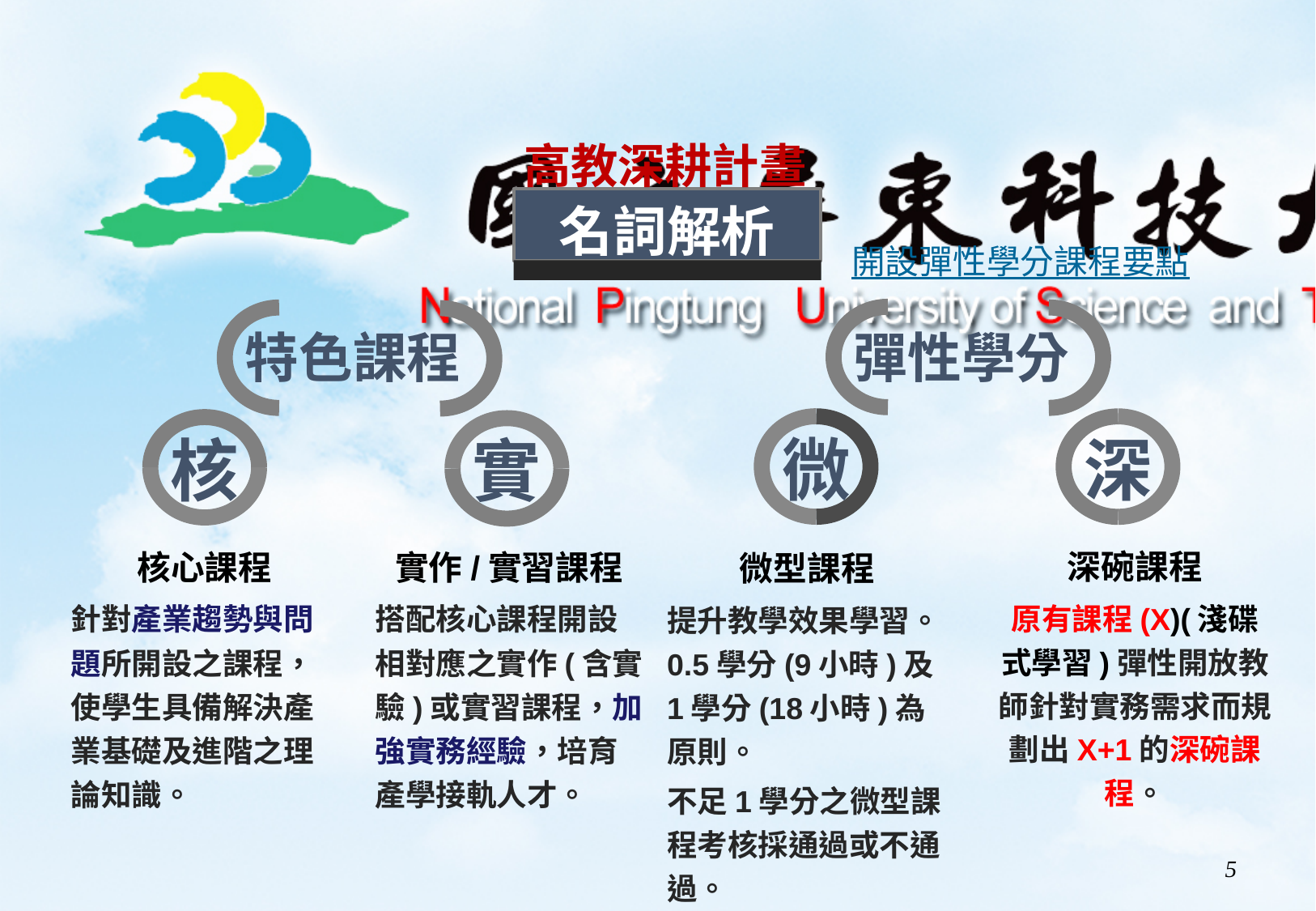

高教深耕計畫

名詞解析
開設彈性學分課程要點

彈性學分

微
深
深碗課程
原有課程(X)(淺碟式學習)彈性開放教師針對實務需求而規劃出X+1的深碗課程。
微型課程
提升教學效果學習。0.5學分(9小時)及1學分(18小時)為原則。
不足1學分之微型課程考核採通過或不通過。

特色課程

核
實
核心課程
針對產業趨勢與問題所開設之課程，使學生具備解決產業基礎及進階之理論知識。
實作/實習課程
搭配核心課程開設相對應之實作(含實驗)或實習課程，加強實務經驗，培育產學接軌人才。
5